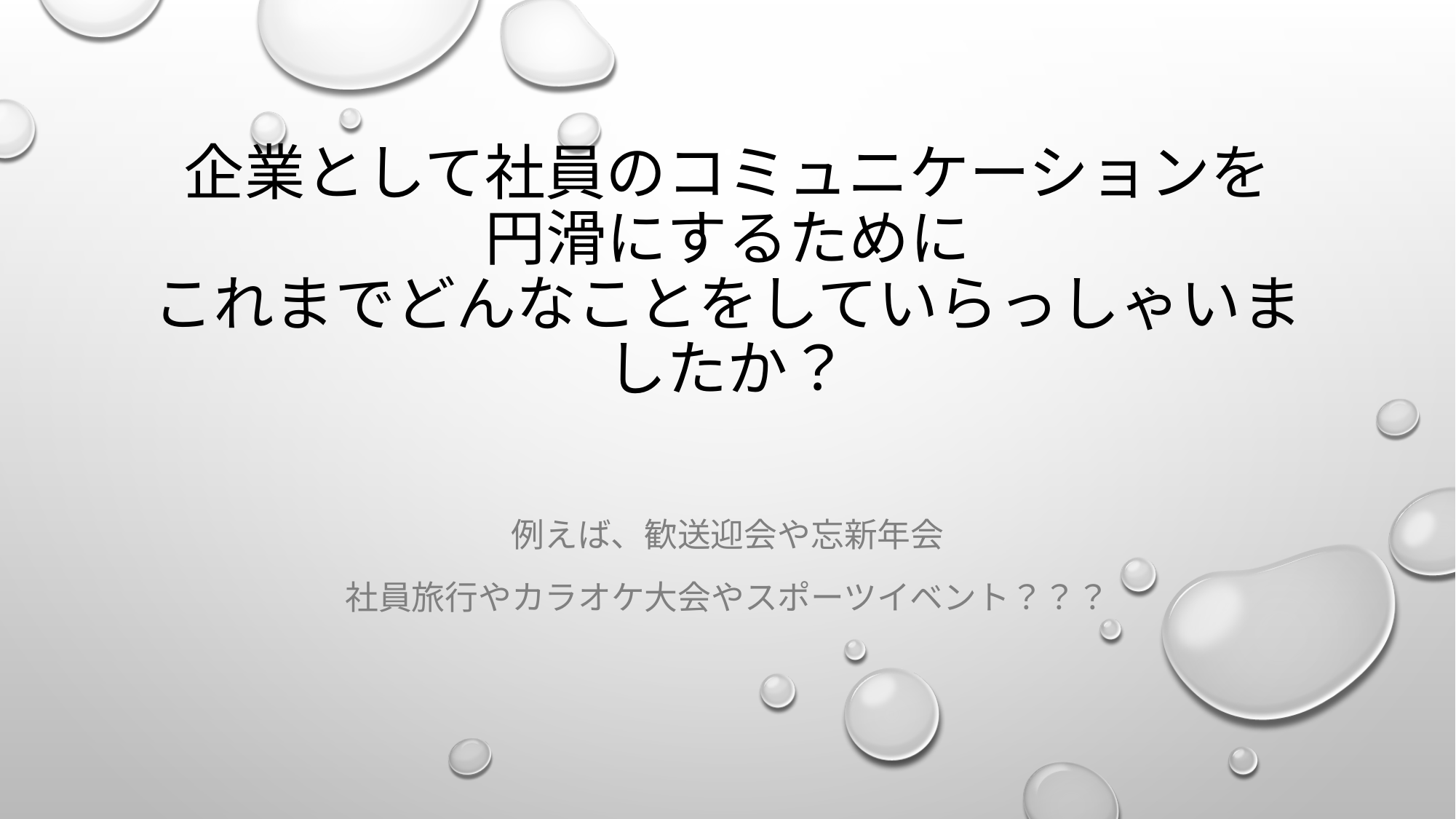

# 企業として社員のコミュニケーションを 円滑にするために これまでどんなことをしていらっしゃいましたか？
例えば、歓送迎会や忘新年会
社員旅行やカラオケ大会やスポーツイベント？？？